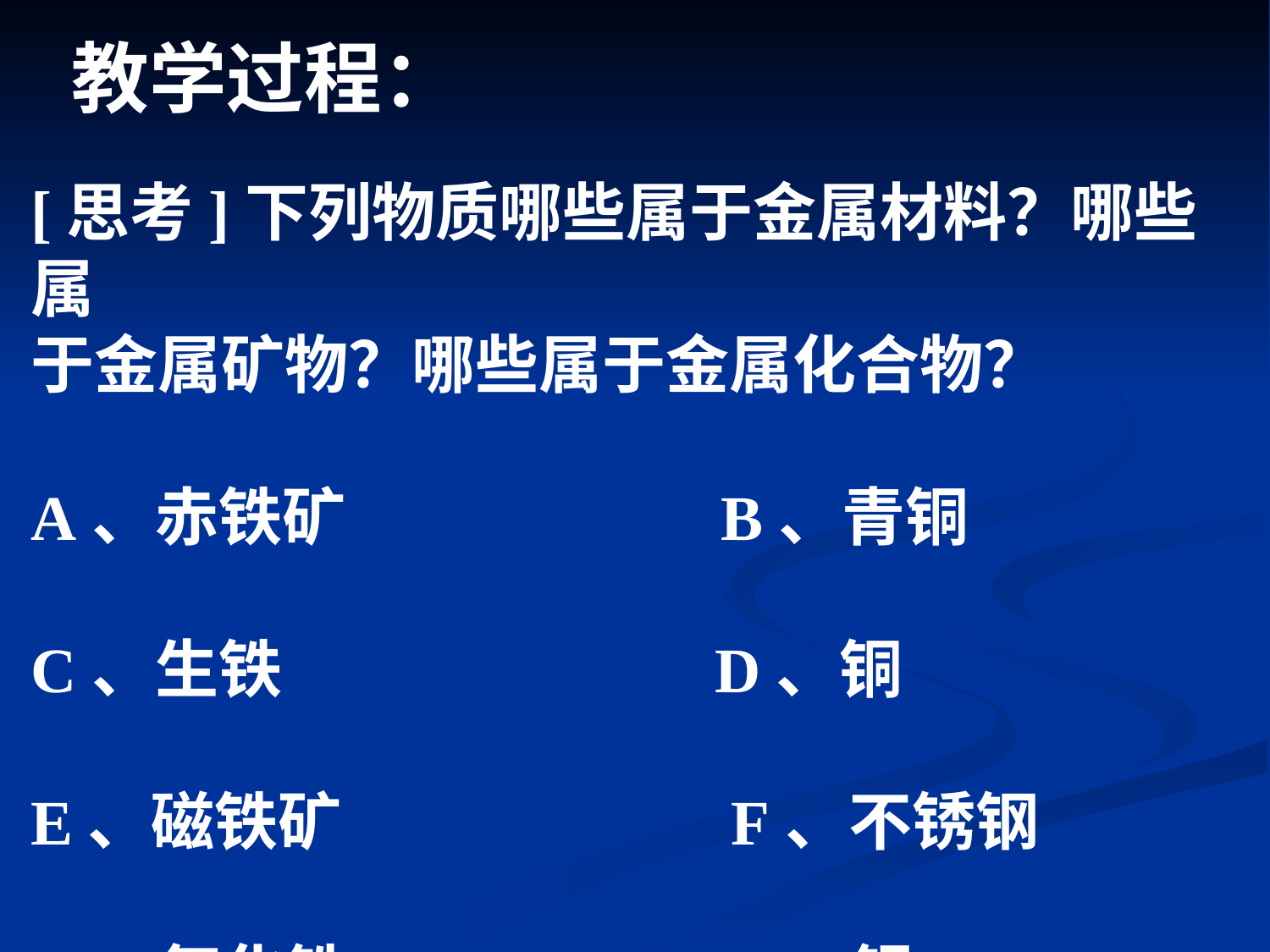

教学过程：
[思考]下列物质哪些属于金属材料？哪些属
于金属矿物？哪些属于金属化合物？

A、赤铁矿                         B、青铜

C、生铁                             D、铜

E、磁铁矿                          F、不锈钢

G、氧化铁                         H、铝